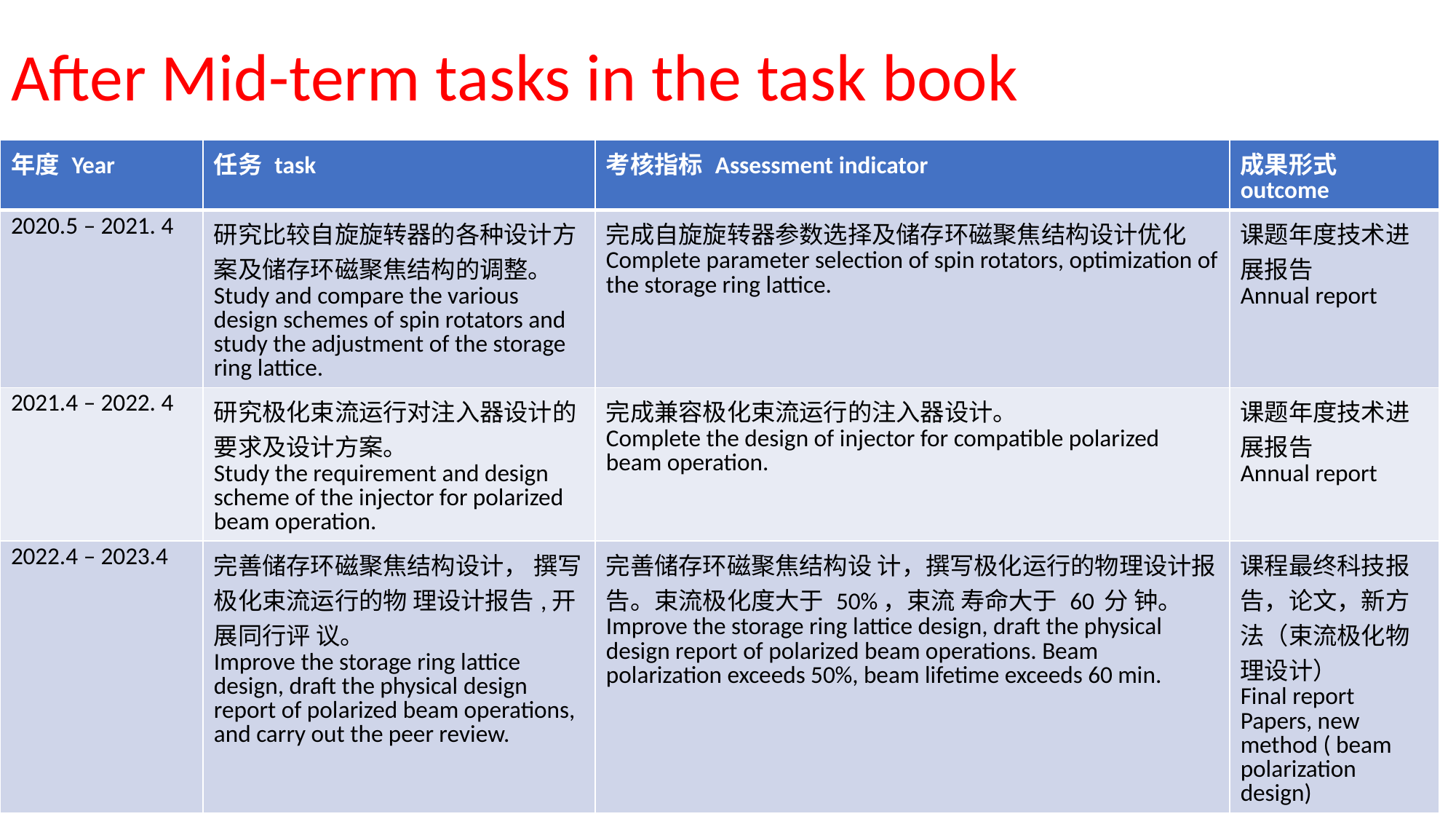

# After Mid-term tasks in the task book
| 年度 Year | 任务 task | 考核指标 Assessment indicator | 成果形式 outcome |
| --- | --- | --- | --- |
| 2020.5 – 2021. 4 | 研究比较自旋旋转器的各种设计方案及储存环磁聚焦结构的调整。 Study and compare the various design schemes of spin rotators and study the adjustment of the storage ring lattice. | 完成自旋旋转器参数选择及储存环磁聚焦结构设计优化 Complete parameter selection of spin rotators, optimization of the storage ring lattice. | 课题年度技术进展报告 Annual report |
| 2021.4 – 2022. 4 | 研究极化束流运行对注入器设计的要求及设计方案。 Study the requirement and design scheme of the injector for polarized beam operation. | 完成兼容极化束流运行的注入器设计。 Complete the design of injector for compatible polarized beam operation. | 课题年度技术进展报告 Annual report |
| 2022.4 – 2023.4 | 完善储存环磁聚焦结构设计， 撰写极化束流运行的物 理设计报告,开展同行评 议。 Improve the storage ring lattice design, draft the physical design report of polarized beam operations, and carry out the peer review. | 完善储存环磁聚焦结构设 计，撰写极化运行的物理设计报 告。束流极化度大于 50%，束流 寿命大于 60 分 钟。 Improve the storage ring lattice design, draft the physical design report of polarized beam operations. Beam polarization exceeds 50%, beam lifetime exceeds 60 min. | 课程最终科技报告，论文，新方法（束流极化物理设计） Final report Papers, new method ( beam polarization design) |